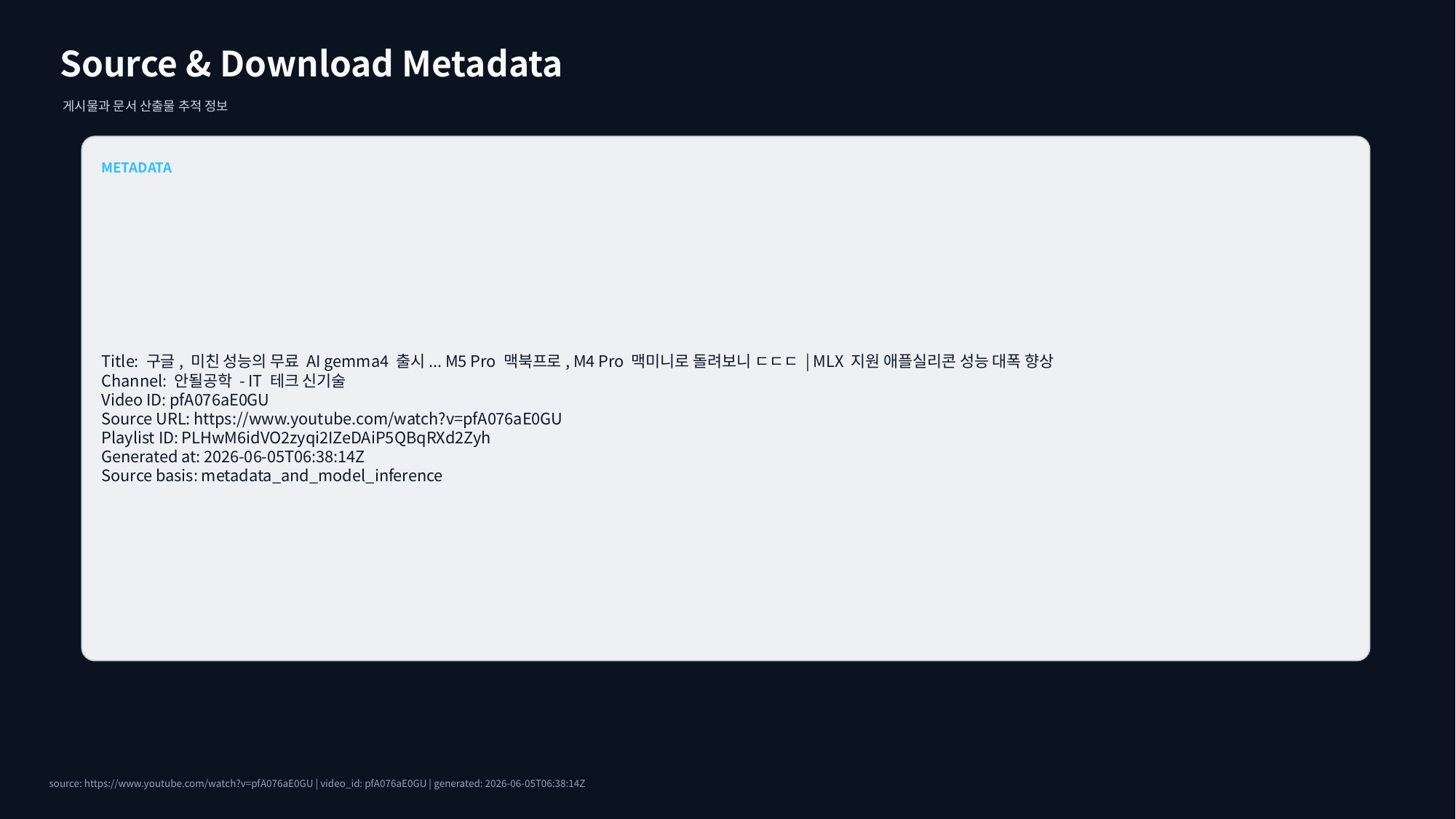

Source & Download Metadata
게시물과 문서 산출물 추적 정보

METADATA
Title: 구글, 미친 성능의 무료 AI gemma4 출시... M5 Pro 맥북프로, M4 Pro 맥미니로 돌려보니 ㄷㄷㄷ | MLX 지원 애플실리콘 성능 대폭 향상
Channel: 안될공학 - IT 테크 신기술
Video ID: pfA076aE0GU
Source URL: https://www.youtube.com/watch?v=pfA076aE0GU
Playlist ID: PLHwM6idVO2zyqi2IZeDAiP5QBqRXd2Zyh
Generated at: 2026-06-05T06:38:14Z
Source basis: metadata_and_model_inference
source: https://www.youtube.com/watch?v=pfA076aE0GU | video_id: pfA076aE0GU | generated: 2026-06-05T06:38:14Z